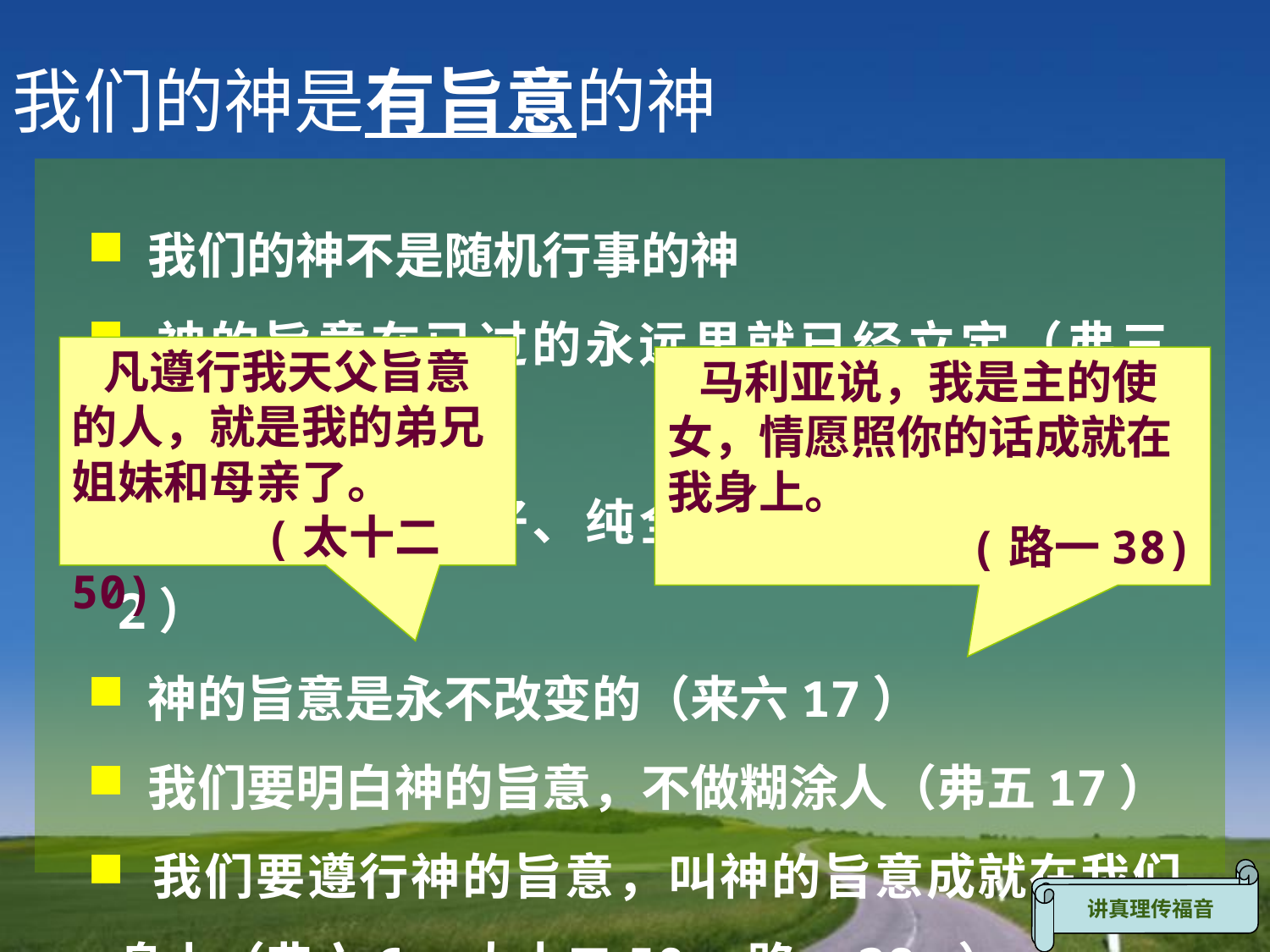

我们的神是有旨意的神

 我们的神不是随机行事的神
 神的旨意在已过的永远里就已经立定（弗三11）
 神的旨意是美好、纯全、可喜悦的（罗十二2）
 神的旨意是永不改变的（来六17）
 我们要明白神的旨意，不做糊涂人（弗五17）
 我们要遵行神的旨意，叫神的旨意成就在我们身上（弗六6，太十二50，路一38 ）
  凡遵行我天父旨意的人，就是我的弟兄姐妹和母亲了。
       (太十二50)
  马利亚说，我是主的使女，情愿照你的话成就在我身上。
           (路一38)
神经纶中的经营
讲真理传福音